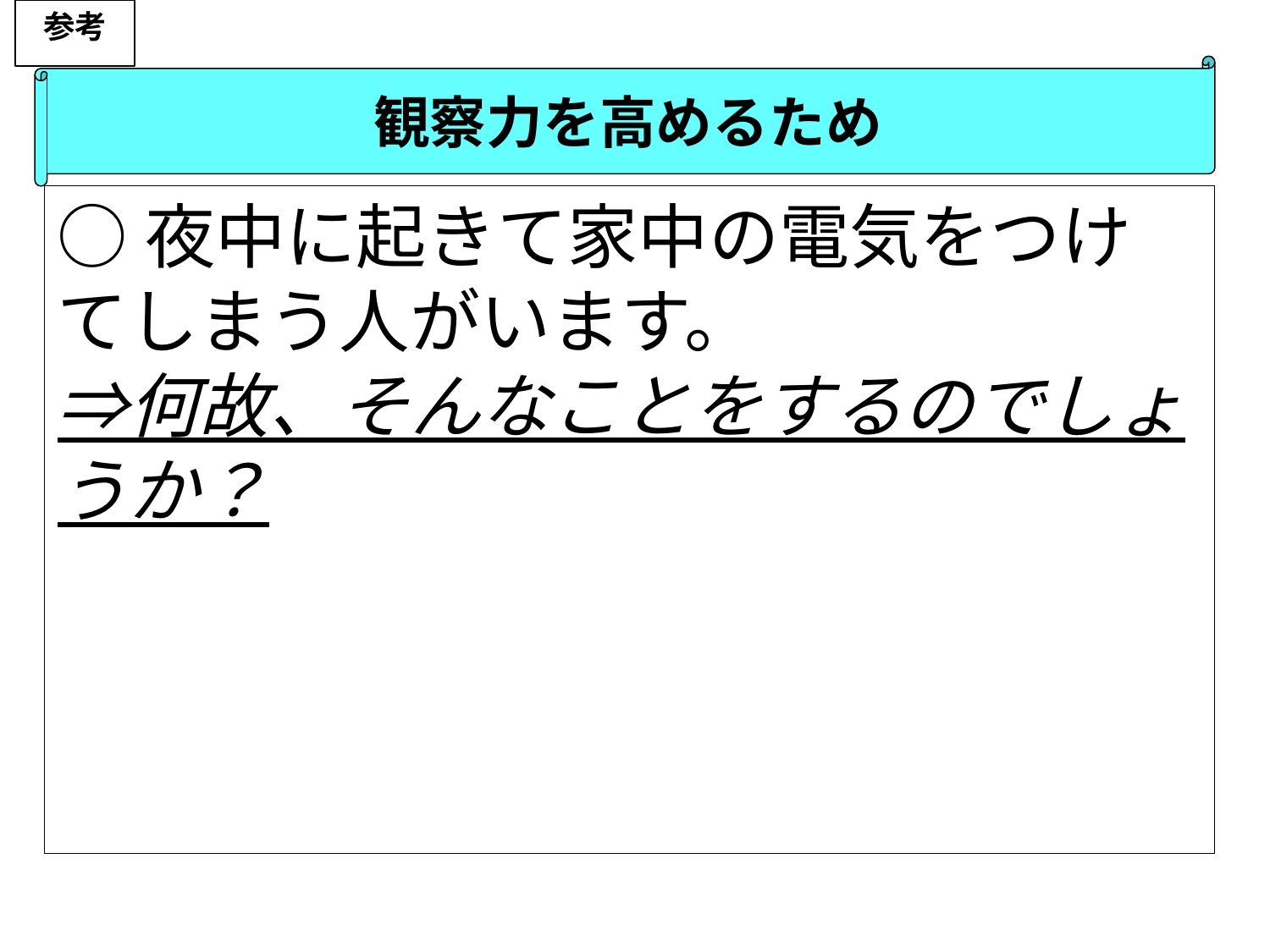

参考
観察力を高めるため

○夜中に起きて家中の電気をつけてしまう人がいます。
⇒何故、そんなことをするのでしょうか？